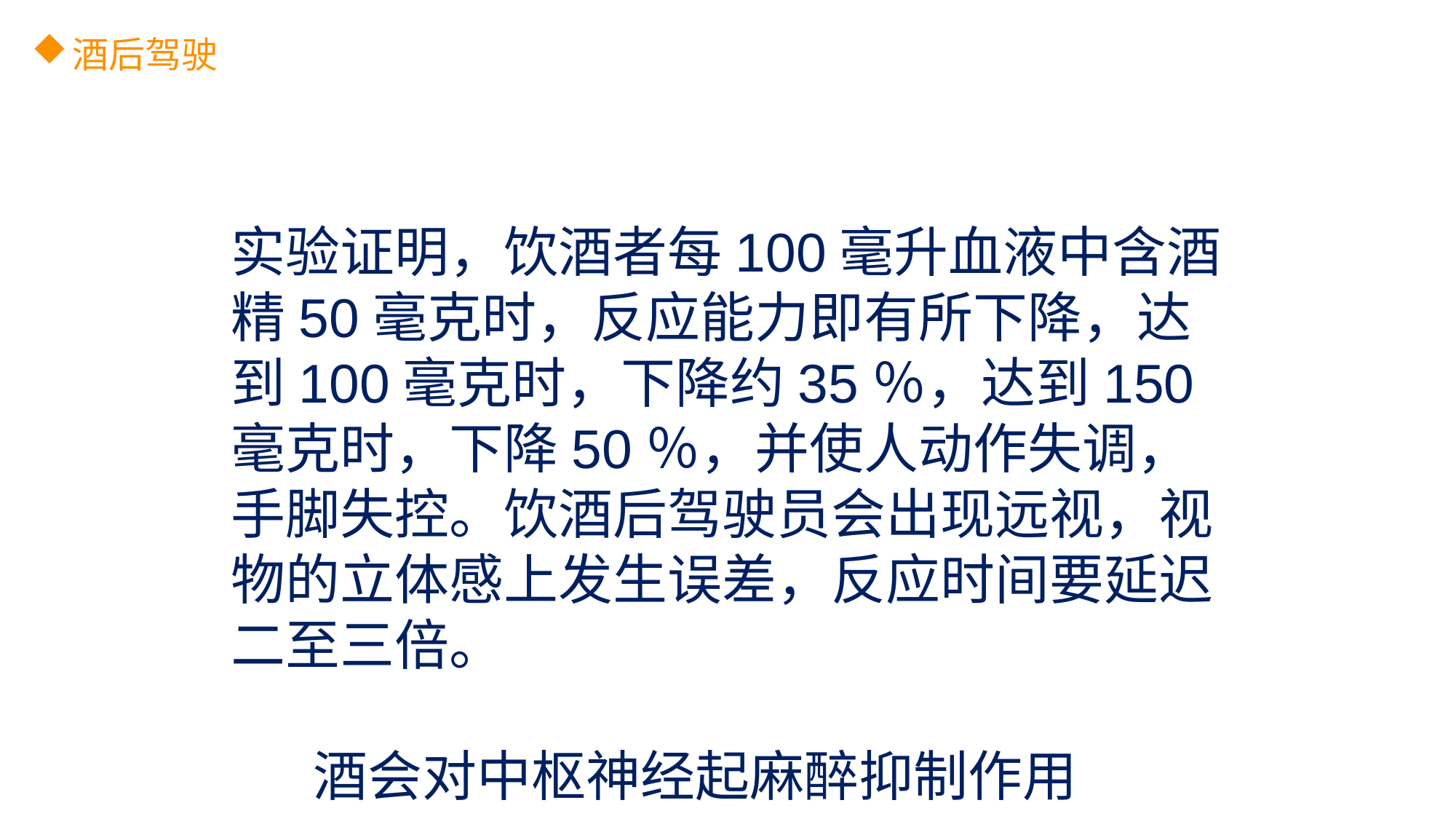

酒后驾驶
实验证明，饮酒者每100毫升血液中含酒精50毫克时，反应能力即有所下降，达到100毫克时，下降约35％，达到150毫克时，下降50％，并使人动作失调，手脚失控。饮酒后驾驶员会出现远视，视物的立体感上发生误差，反应时间要延迟二至三倍。

酒会对中枢神经起麻醉抑制作用